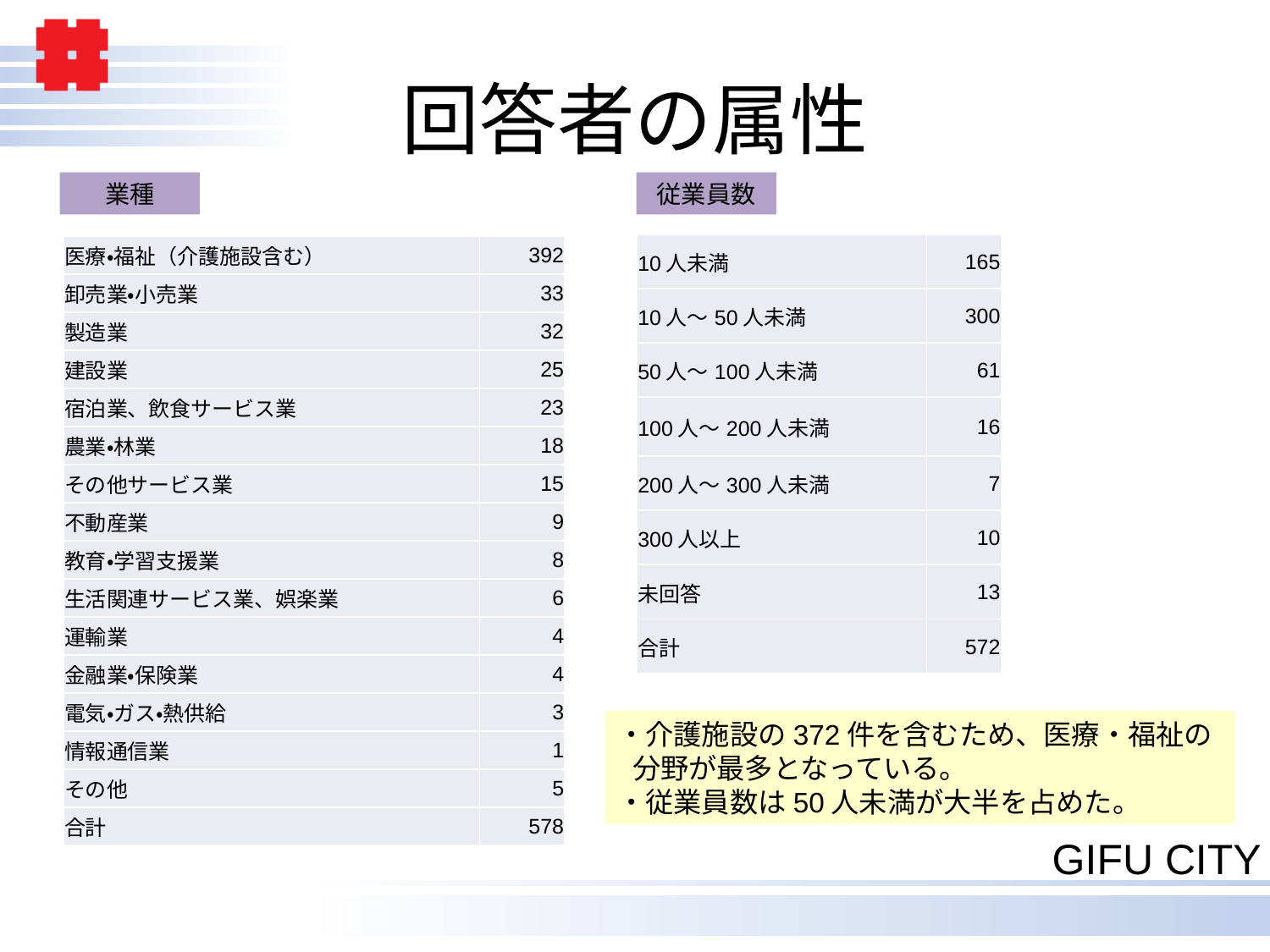

# 回答者の属性
従業員数
業種
| 10人未満 | 165 |
| --- | --- |
| 10人～50人未満 | 300 |
| 50人～100人未満 | 61 |
| 100人～200人未満 | 16 |
| 200人～300人未満 | 7 |
| 300人以上 | 10 |
| 未回答 | 13 |
| 合計 | 572 |
| 医療・福祉（介護施設含む） | 392 |
| --- | --- |
| 卸売業・小売業 | 33 |
| 製造業 | 32 |
| 建設業 | 25 |
| 宿泊業、飲食サービス業 | 23 |
| 農業・林業 | 18 |
| その他サービス業 | 15 |
| 不動産業 | 9 |
| 教育・学習支援業 | 8 |
| 生活関連サービス業、娯楽業 | 6 |
| 運輸業 | 4 |
| 金融業・保険業 | 4 |
| 電気・ガス・熱供給 | 3 |
| 情報通信業 | 1 |
| その他 | 5 |
| 合計 | 578 |
・介護施設の372件を含むため、医療・福祉の分野が最多となっている。
・従業員数は50人未満が大半を占めた。
3